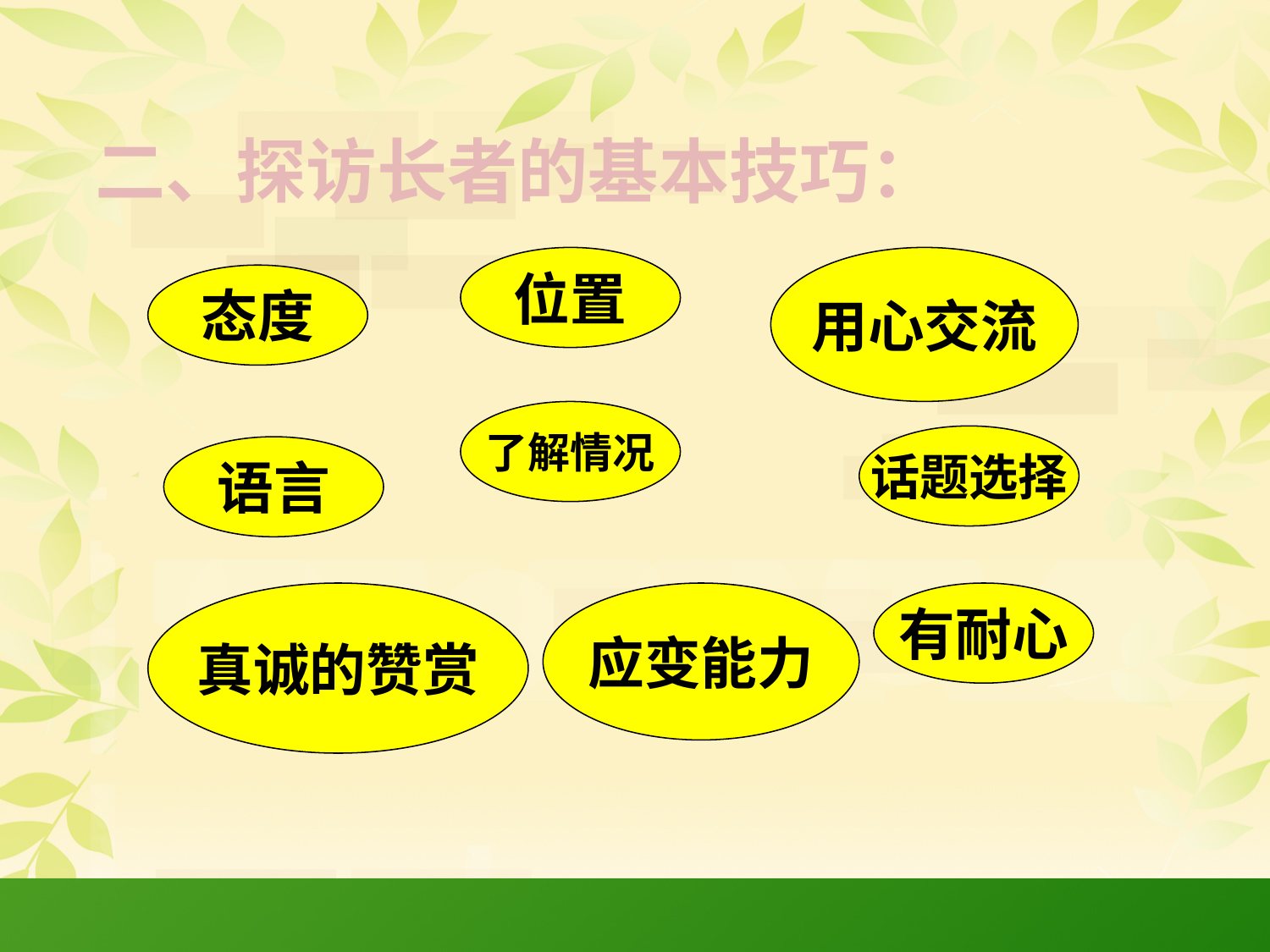

# 二、探访长者的基本技巧：
位置
用心交流
态度
了解情况
话题选择
语言
真诚的赞赏
应变能力
有耐心